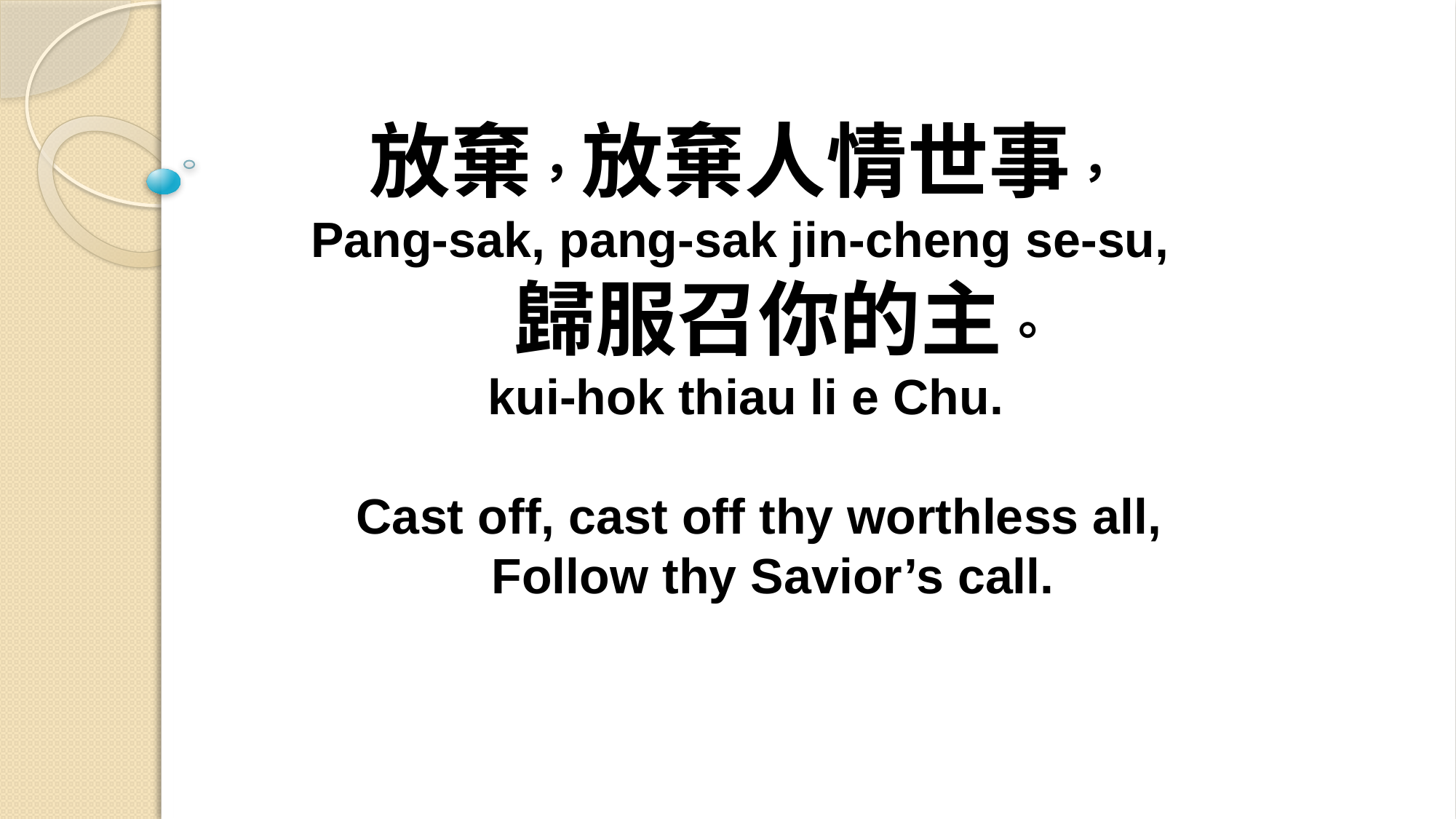

# 放棄，放棄人情世事， Pang-sak, pang-sak jin-cheng se-su, 歸服召你的主。 kui-hok thiau li e Chu. Cast off, cast off thy worthless all, Follow thy Savior’s call.